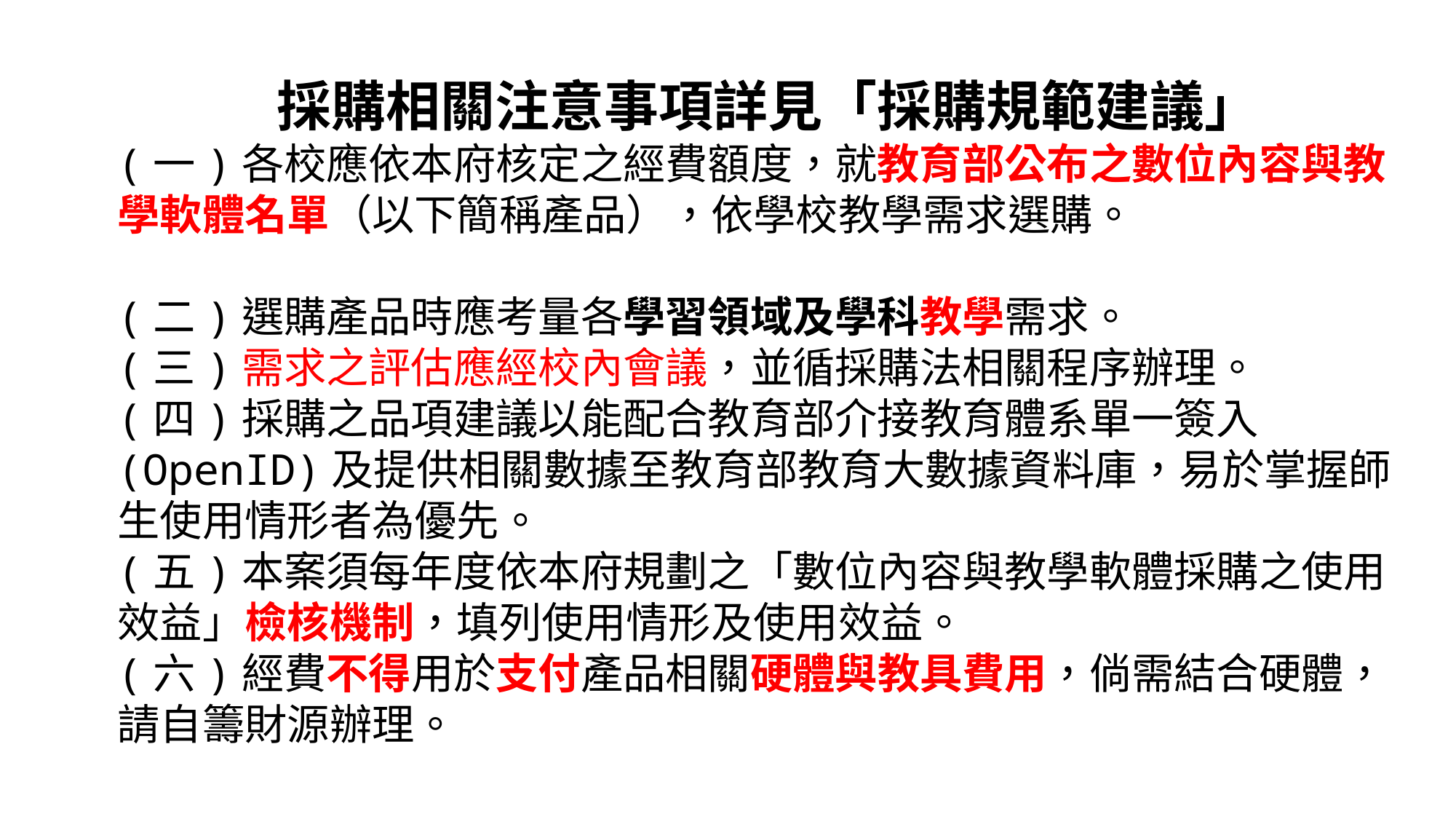

採購相關注意事項詳見「採購規範建議」
(一)各校應依本府核定之經費額度，就教育部公布之數位內容與教學軟體名單（以下簡稱產品），依學校教學需求選購。

(二)選購產品時應考量各學習領域及學科教學需求。
(三)需求之評估應經校內會議，並循採購法相關程序辦理。
(四)採購之品項建議以能配合教育部介接教育體系單一簽入 (OpenID)及提供相關數據至教育部教育大數據資料庫，易於掌握師生使用情形者為優先。
(五)本案須每年度依本府規劃之「數位內容與教學軟體採購之使用效益」檢核機制，填列使用情形及使用效益。
(六)經費不得用於支付產品相關硬體與教具費用，倘需結合硬體，請自籌財源辦理。